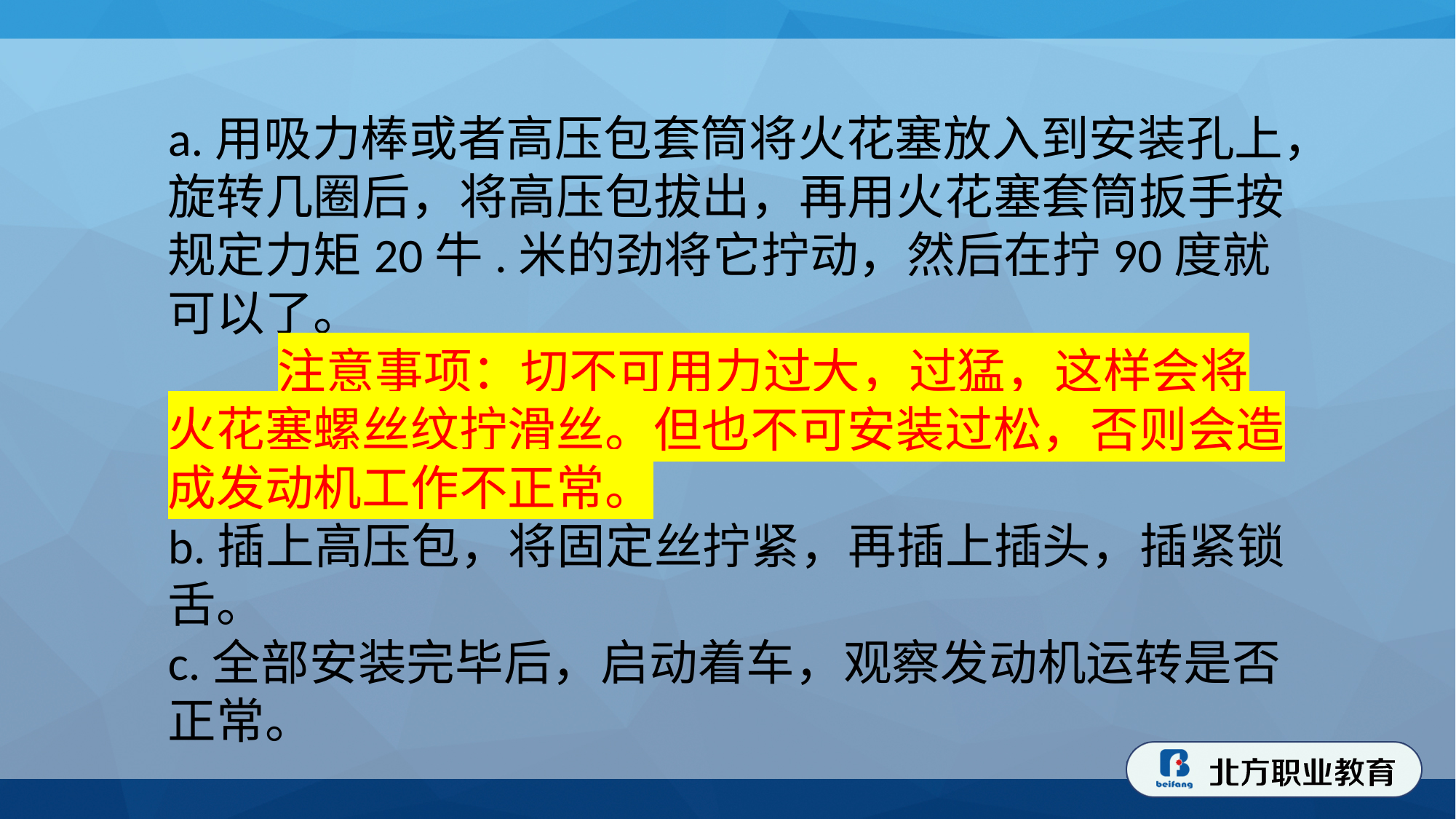

a.用吸力棒或者高压包套筒将火花塞放入到安装孔上，旋转几圈后，将高压包拔出，再用火花塞套筒扳手按规定力矩20牛.米的劲将它拧动，然后在拧90度就可以了。
         注意事项：切不可用力过大，过猛，这样会将火花塞螺丝纹拧滑丝。但也不可安装过松，否则会造成发动机工作不正常。
b.插上高压包，将固定丝拧紧，再插上插头，插紧锁舌。
c.全部安装完毕后，启动着车，观察发动机运转是否正常。